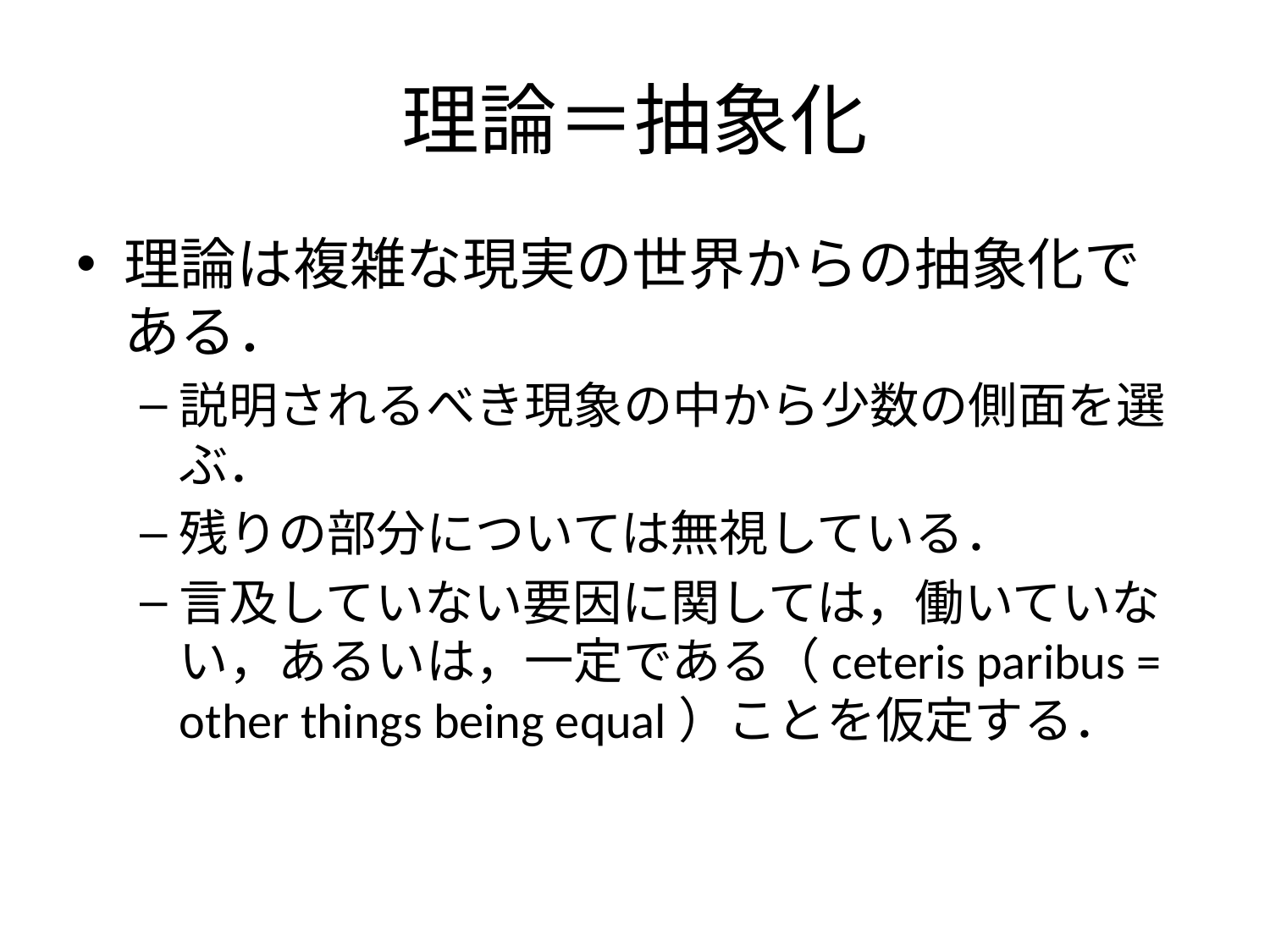

# 理論＝抽象化
理論は複雑な現実の世界からの抽象化である．
説明されるべき現象の中から少数の側面を選ぶ．
残りの部分については無視している．
言及していない要因に関しては，働いていない，あるいは，一定である（ceteris paribus = other things being equal）ことを仮定する．